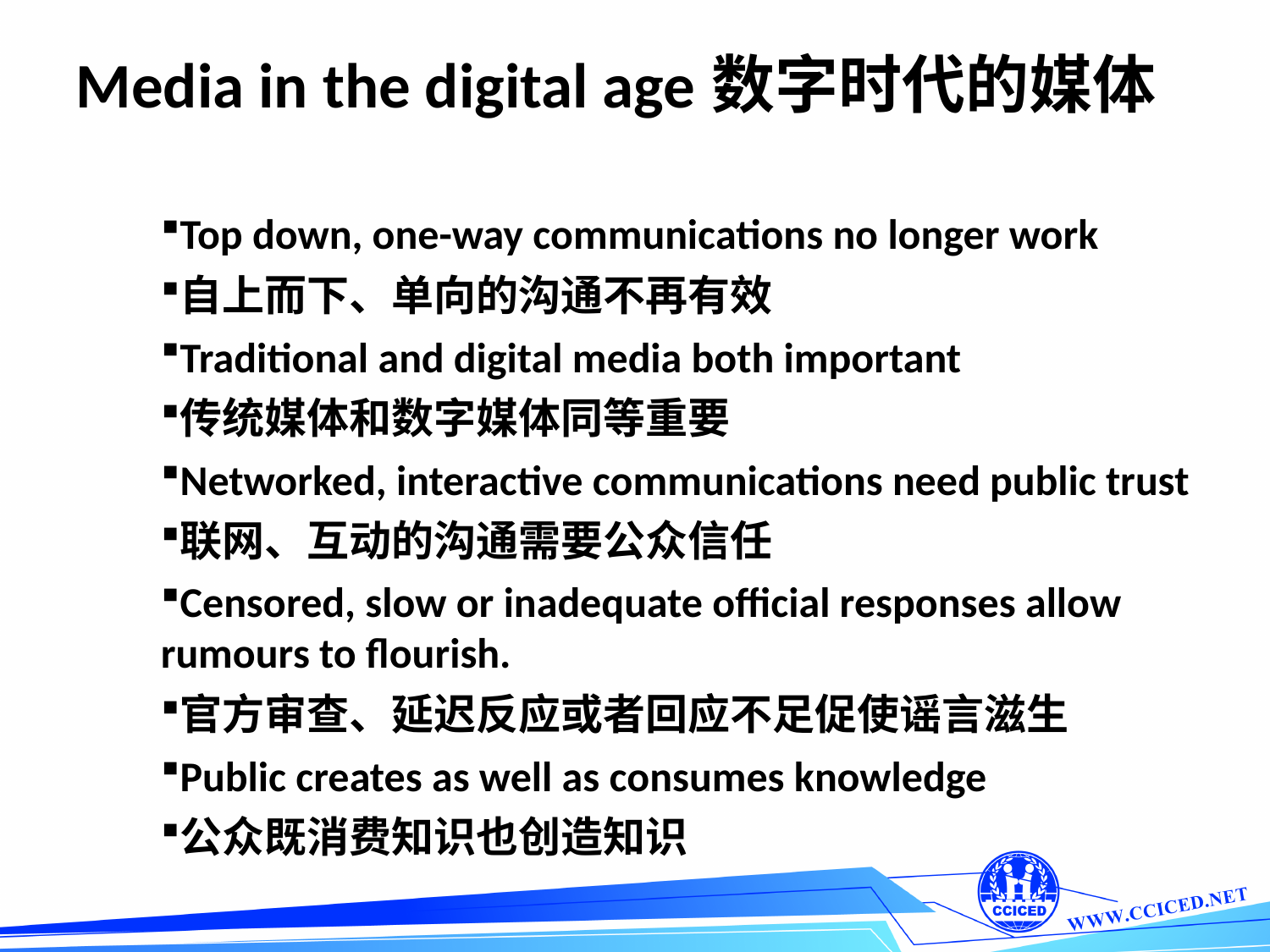

# Media in the digital age数字时代的媒体
Top down, one-way communications no longer work
自上而下、单向的沟通不再有效
Traditional and digital media both important
传统媒体和数字媒体同等重要
Networked, interactive communications need public trust
联网、互动的沟通需要公众信任
Censored, slow or inadequate official responses allow rumours to flourish.
官方审查、延迟反应或者回应不足促使谣言滋生
Public creates as well as consumes knowledge
公众既消费知识也创造知识